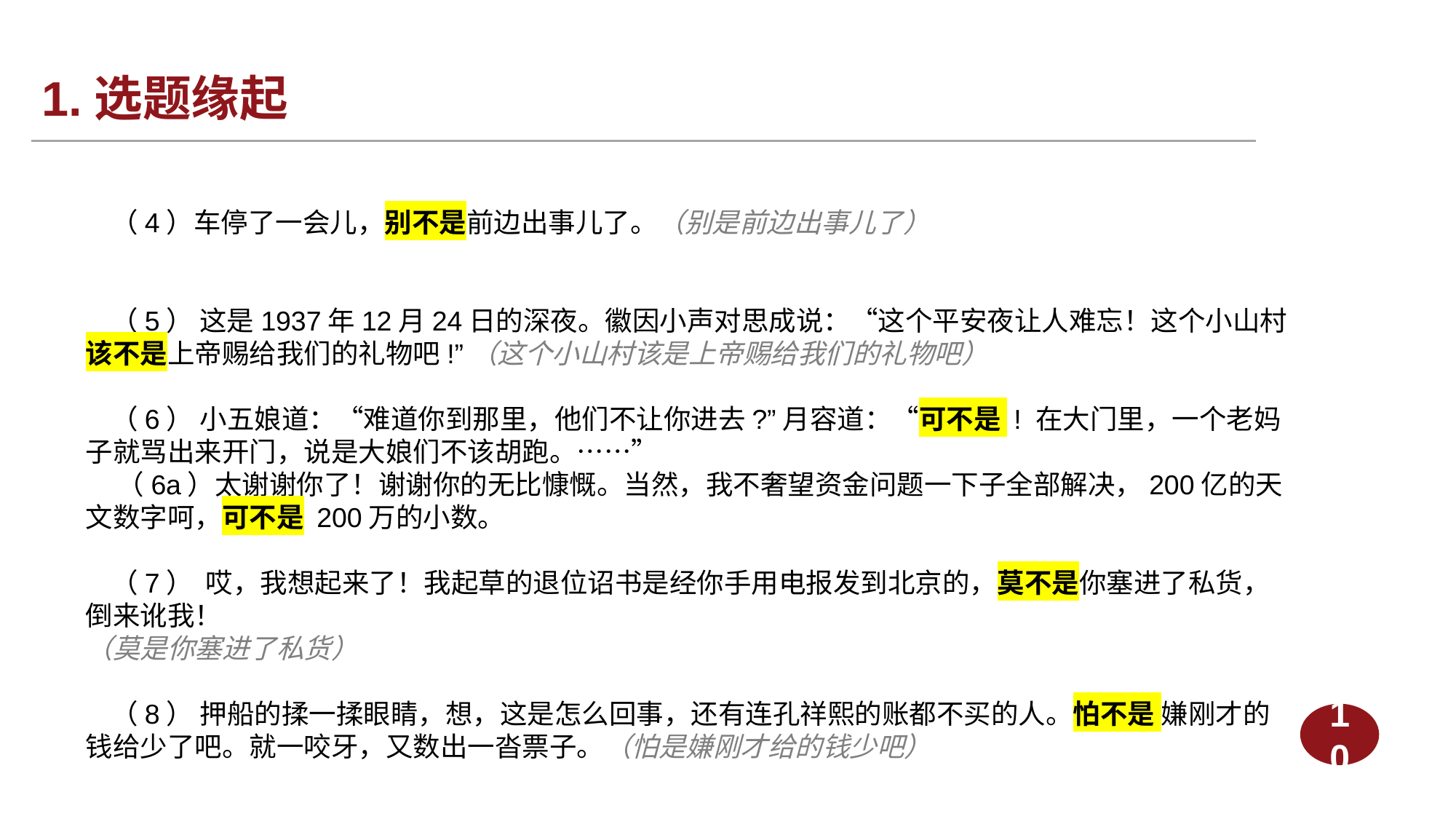

# 1.选题缘起

   （4）车停了一会儿，别不是前边出事儿了。（别是前边出事儿了）

   （5） 这是1937年12月24日的深夜。徽因小声对思成说：“这个平安夜让人难忘！这个小山村该不是上帝赐给我们的礼物吧!”（这个小山村该是上帝赐给我们的礼物吧）

   （6） 小五娘道：“难道你到那里，他们不让你进去?”月容道：“可不是 ! 在大门里，一个老妈子就骂出来开门，说是大娘们不该胡跑。……”
    （6a）太谢谢你了！谢谢你的无比慷慨。当然，我不奢望资金问题一下子全部解决，200亿的天文数字呵，可不是 200万的小数。

   （7）  哎，我想起来了！我起草的退位诏书是经你手用电报发到北京的，莫不是你塞进了私货，倒来讹我！
（莫是你塞进了私货）

   （8） 押船的揉一揉眼睛，想，这是怎么回事，还有连孔祥熙的账都不买的人。怕不是 嫌刚才的钱给少了吧。就一咬牙，又数出一沓票子。（怕是嫌刚才给的钱少吧）

10